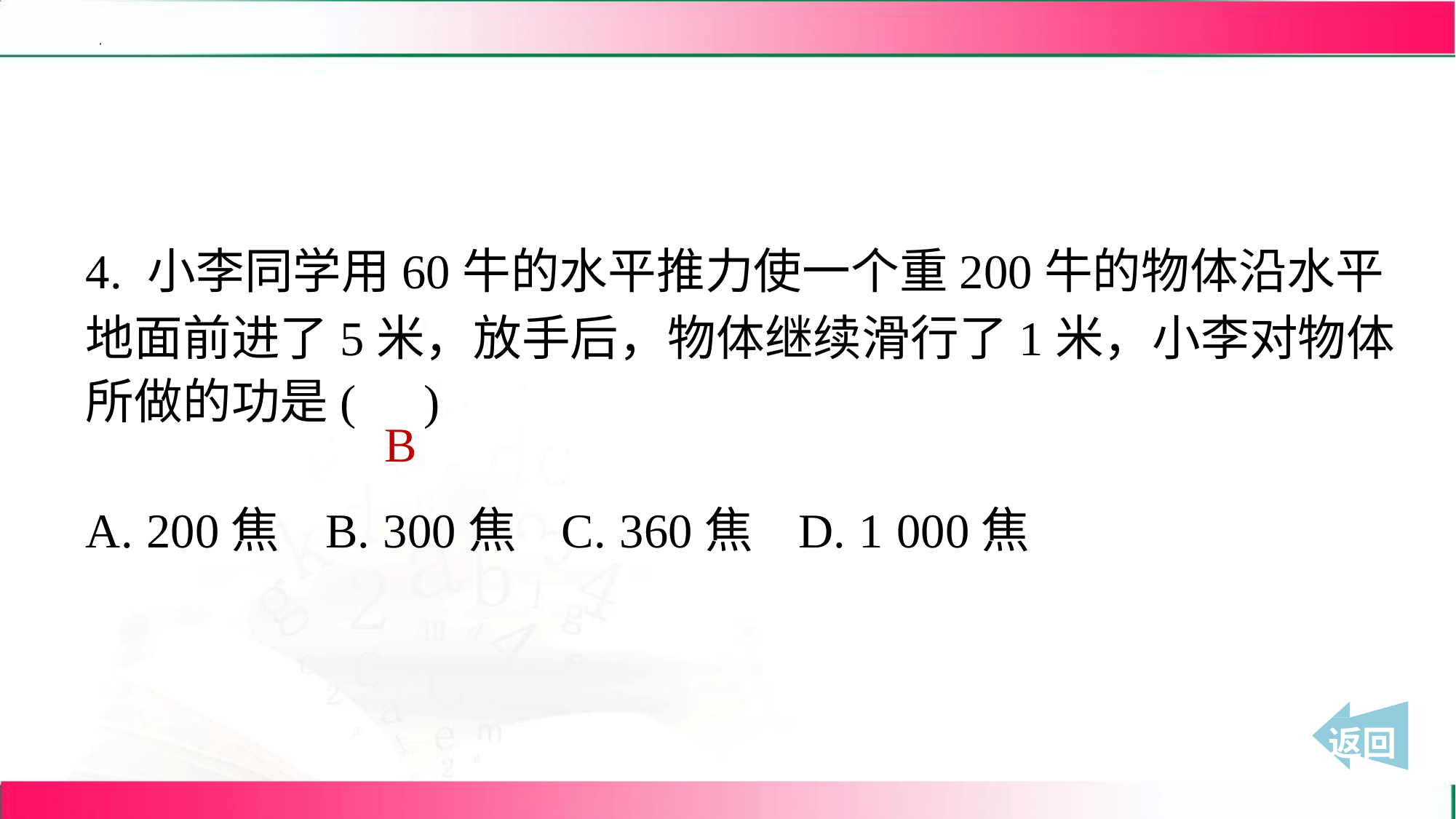

4. 小李同学用60牛的水平推力使一个重200牛的物体沿水平
地面前进了5米，放手后，物体继续滑行了1米，小李对物体
所做的功是(     )
B
A. 200焦	B. 300焦	C. 360焦	D. 1 000焦
 返回